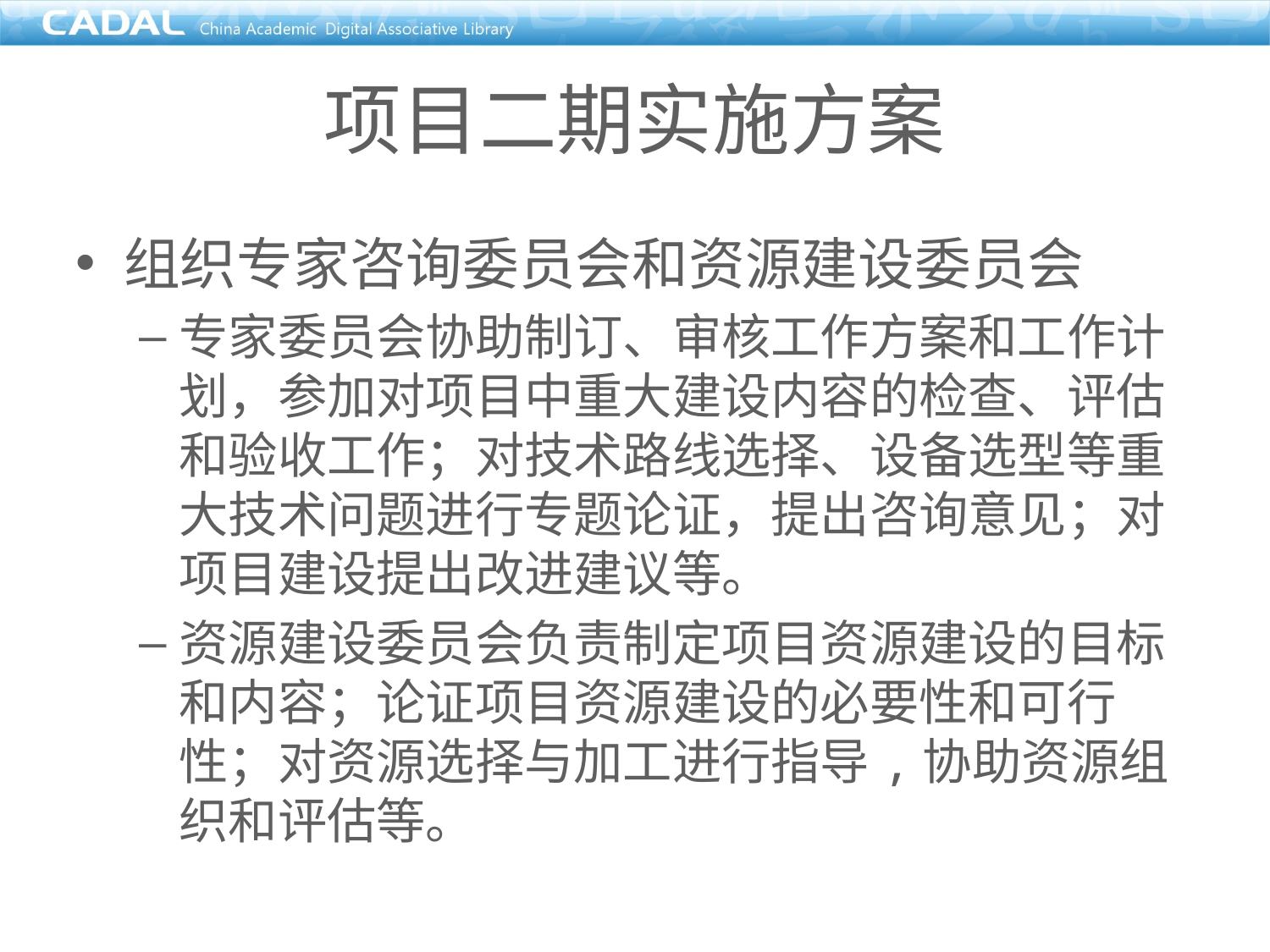

# 项目二期实施方案
组织专家咨询委员会和资源建设委员会
专家委员会协助制订、审核工作方案和工作计划，参加对项目中重大建设内容的检查、评估和验收工作；对技术路线选择、设备选型等重大技术问题进行专题论证，提出咨询意见；对项目建设提出改进建议等。
资源建设委员会负责制定项目资源建设的目标和内容；论证项目资源建设的必要性和可行性；对资源选择与加工进行指导,协助资源组织和评估等。